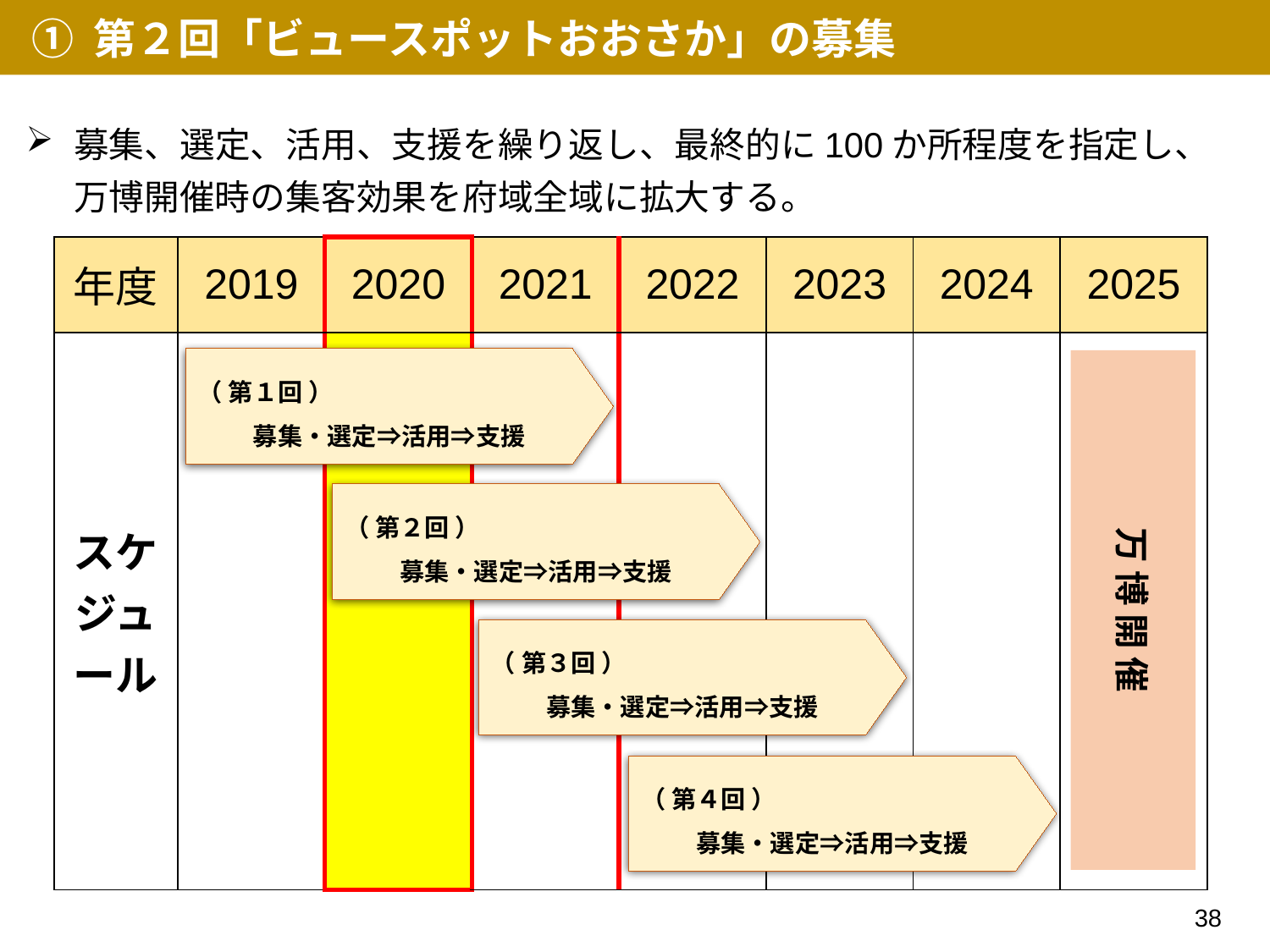

① 第２回「ビュースポットおおさか」の募集
募集、選定、活用、支援を繰り返し、最終的に100か所程度を指定し、万博開催時の集客効果を府域全域に拡大する。
| 年度 | 2019 | 2020 | 2021 | 2022 | 2023 | 2024 | 2025 |
| --- | --- | --- | --- | --- | --- | --- | --- |
| スケジュール |  |  |  |  |  |  |  |
（ 第１回 ）
募集・選定⇒活用⇒支援
万 博 開 催
（ 第２回 ）
募集・選定⇒活用⇒支援
（ 第３回 ）
募集・選定⇒活用⇒支援
（ 第４回 ）
募集・選定⇒活用⇒支援
38